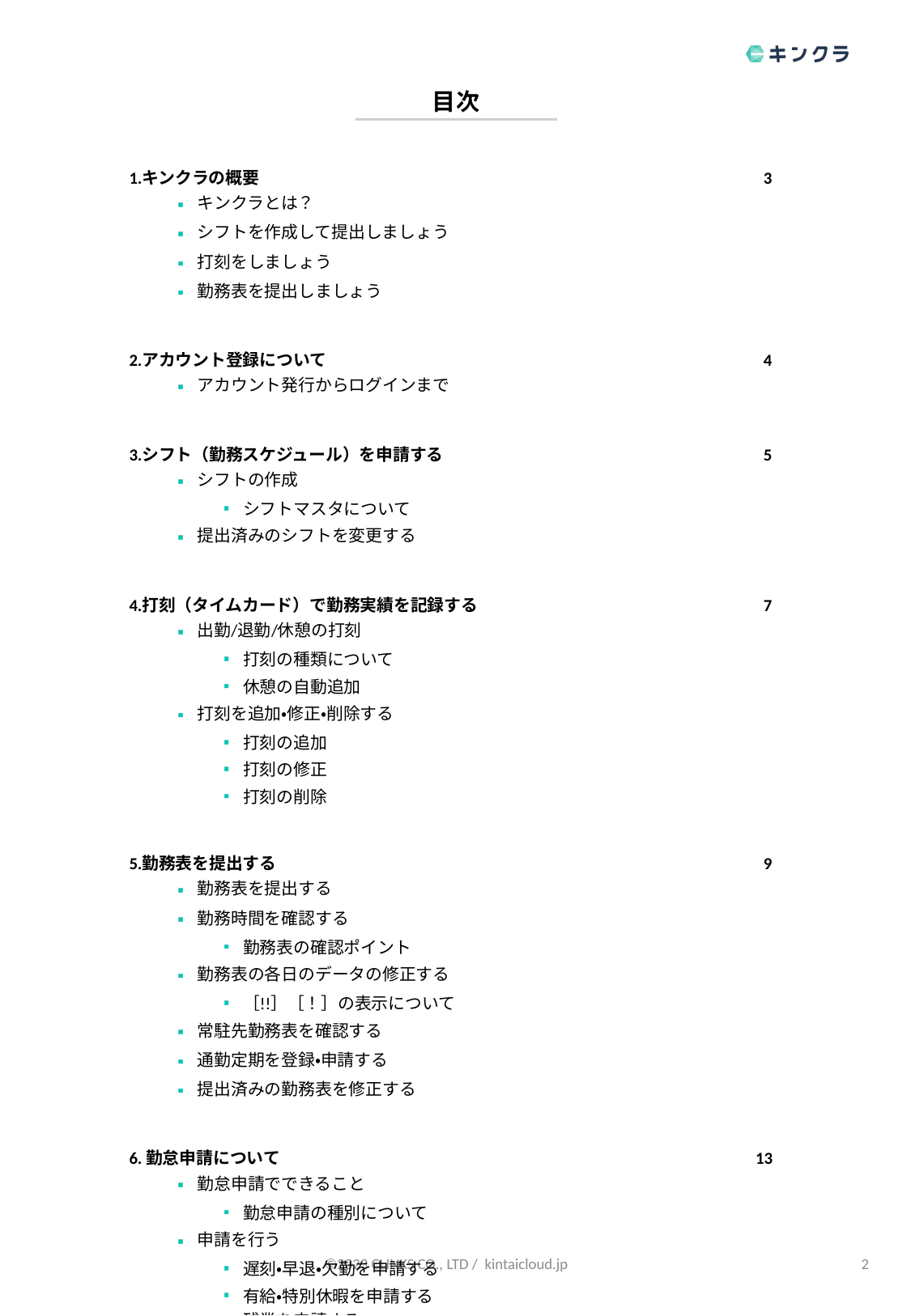

目次
1.キンクラの概要 	 3
キンクラとは？
シフトを作成して提出しましょう
打刻をしましょう
勤務表を提出しましょう
2.アカウント登録について 	 4
アカウント発行からログインまで
3.シフト（勤務スケジュール）を申請する 	 5
シフトの作成
シフトマスタについて
提出済みのシフトを変更する
4.打刻（タイムカード）で勤務実績を記録する 	 7
出勤/退勤/休憩の打刻
打刻の種類について
休憩の自動追加
打刻を追加・修正・削除する
打刻の追加
打刻の修正
打刻の削除
5.勤務表を提出する 	 9
勤務表を提出する
勤務時間を確認する
勤務表の確認ポイント
勤務表の各日のデータの修正する
［!!］［！］の表示について
常駐先勤務表を確認する
通勤定期を登録・申請する
提出済みの勤務表を修正する
6. 勤怠申請について 	13
勤怠申請でできること
勤怠申請の種別について
申請を行う
遅刻・早退・欠勤を申請する
有給・特別休暇を申請する
残業を申請する
振替・代休を申請する
その他の申請を行う
申請内容を確認・編集する
7.よくある質問  	19

2
©2023 CLINKS CO., LTD /  kintaicloud.jp